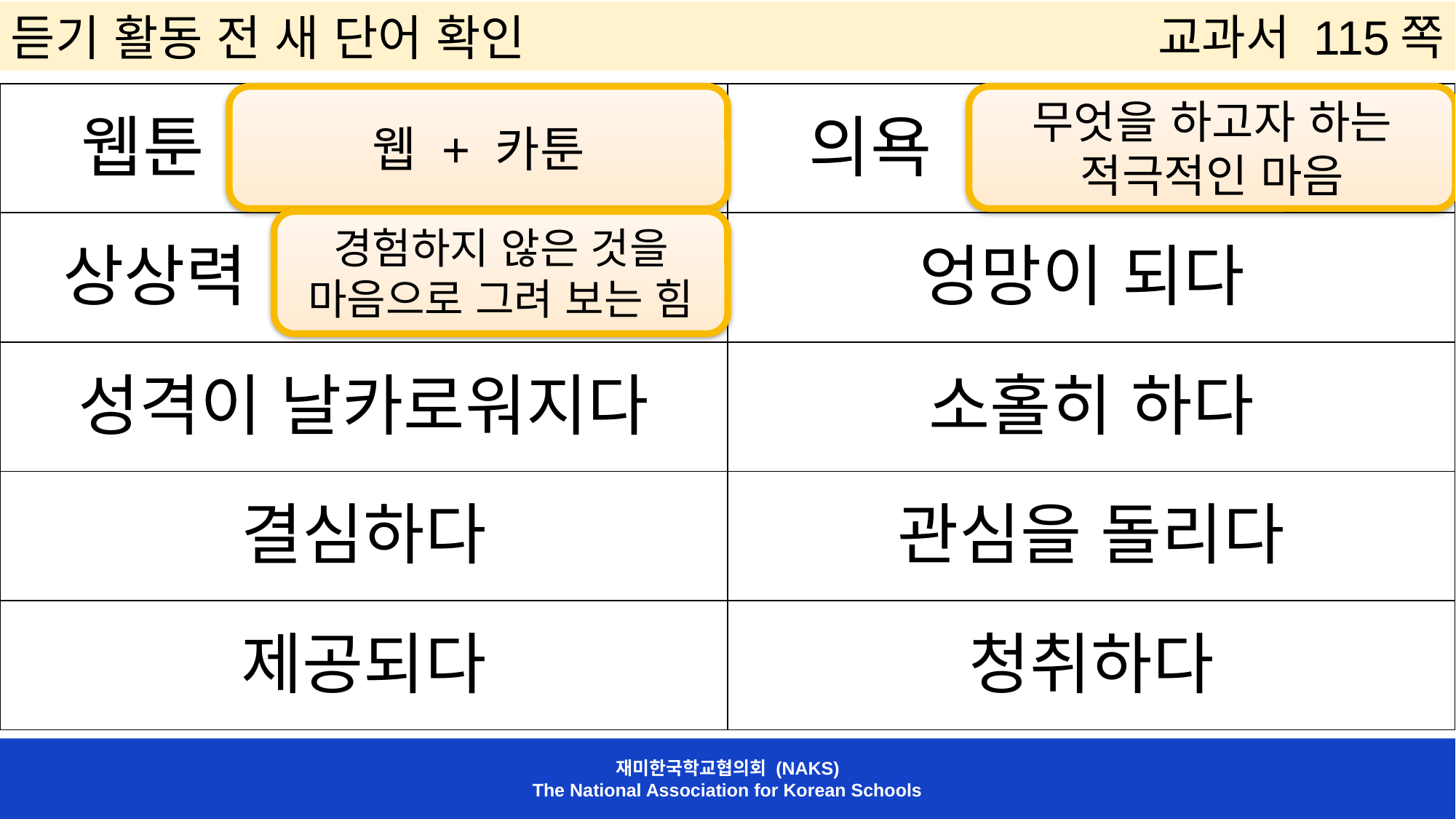

듣기 활동 전 새 단어 확인
교과서 115쪽
| 웹툰 | 의욕 |
| --- | --- |
| 상상력 | 엉망이 되다 |
| 성격이 날카로워지다 | 소홀히 하다 |
| 결심하다 | 관심을 돌리다 |
| 제공되다 | 청취하다 |
웹 + 카툰
무엇을 하고자 하는 적극적인 마음
경험하지 않은 것을 마음으로 그려 보는 힘
재미한국학교협의회 (NAKS)
The National Association for Korean Schools